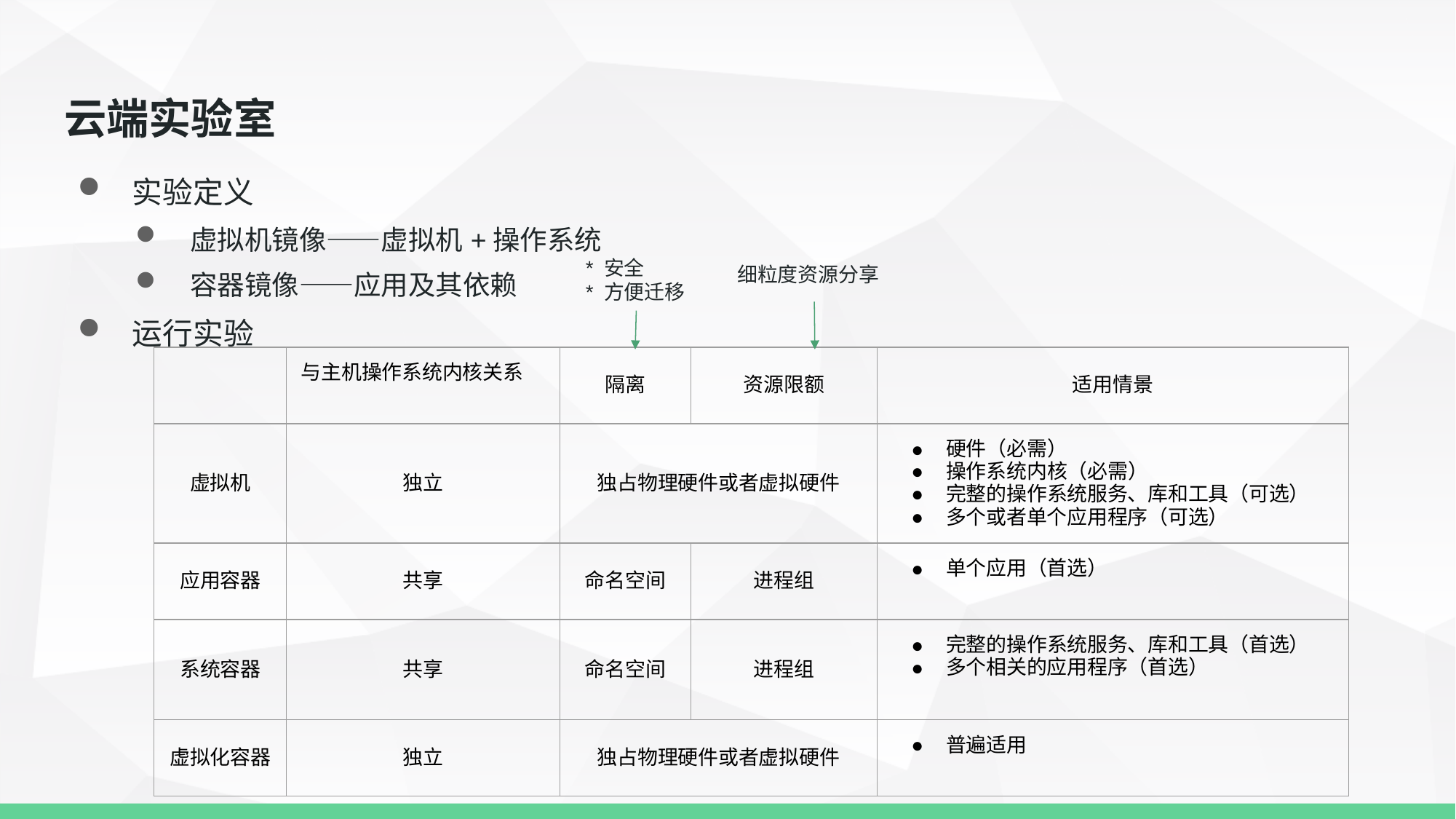

# 云端实验室
实验定义
虚拟机镜像——虚拟机+操作系统
容器镜像——应用及其依赖
运行实验
* 安全
* 方便迁移
细粒度资源分享
|  | 与主机操作系统内核关系 | 隔离 | 资源限额 | 适用情景 |
| --- | --- | --- | --- | --- |
| 虚拟机 | 独立 | 独占物理硬件或者虚拟硬件 |  | 硬件（必需） 操作系统内核（必需） 完整的操作系统服务、库和工具（可选） 多个或者单个应用程序（可选） |
| 应用容器 | 共享 | 命名空间 | 进程组 | 单个应用（首选） |
| 系统容器 | 共享 | 命名空间 | 进程组 | 完整的操作系统服务、库和工具（首选） 多个相关的应用程序（首选） |
| 虚拟化容器 | 独立 | 独占物理硬件或者虚拟硬件 |  | 普遍适用 |